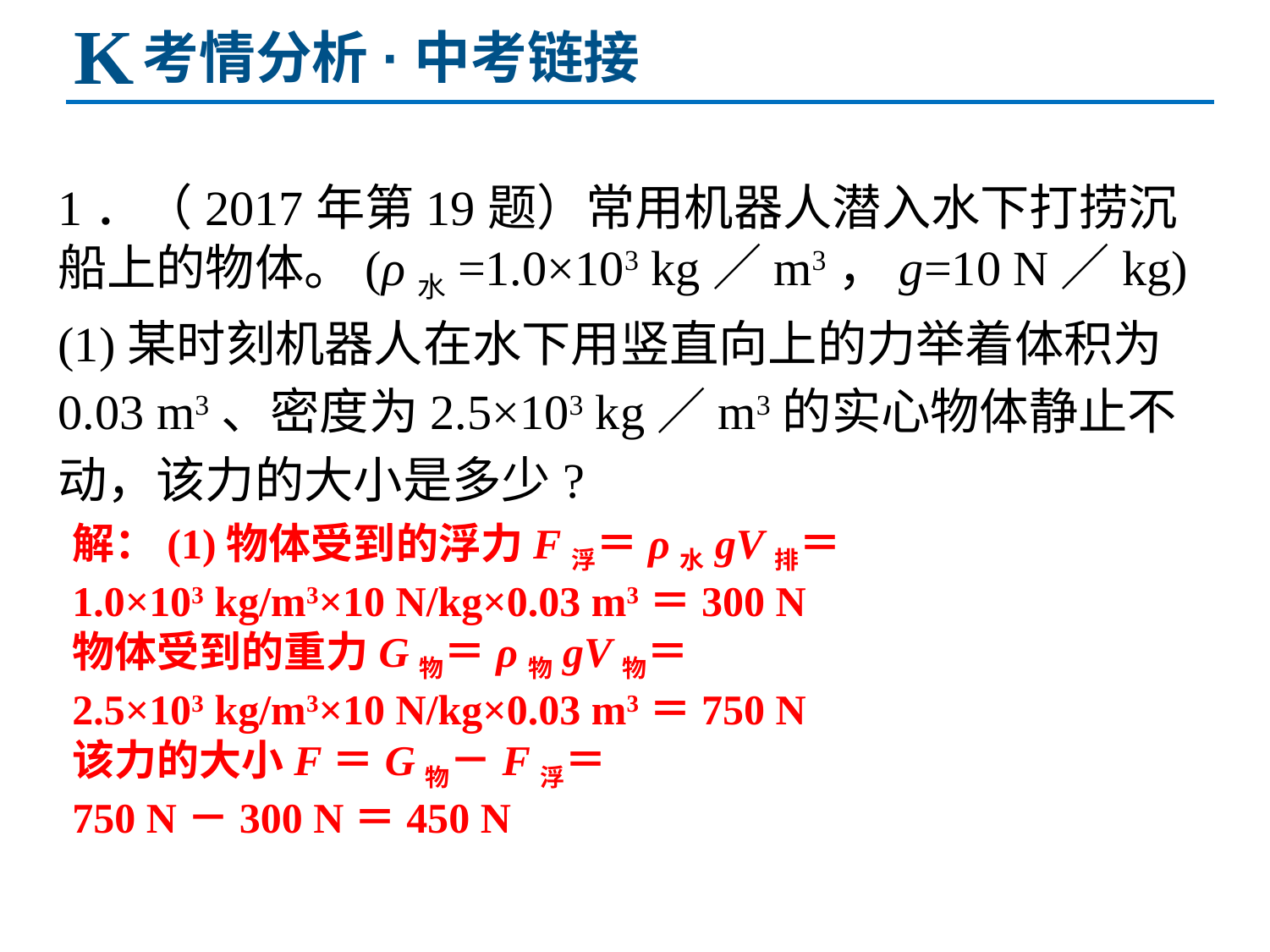

K
考情分析·中考链接
1．（2017年第19题）常用机器人潜入水下打捞沉船上的物体。(ρ水=1.0×103 kg／m3，g=10 N／kg)
(1)某时刻机器人在水下用竖直向上的力举着体积为
0.03 m3、密度为2.5×103 kg／m3的实心物体静止不动，该力的大小是多少?

解：(1)物体受到的浮力F浮＝ρ水gV排＝
1.0×103 kg/m3×10 N/kg×0.03 m3＝300 N
物体受到的重力G物＝ρ物gV物＝
2.5×103 kg/m3×10 N/kg×0.03 m3＝750 N
该力的大小F＝G物－F浮＝
750 N－300 N＝450 N